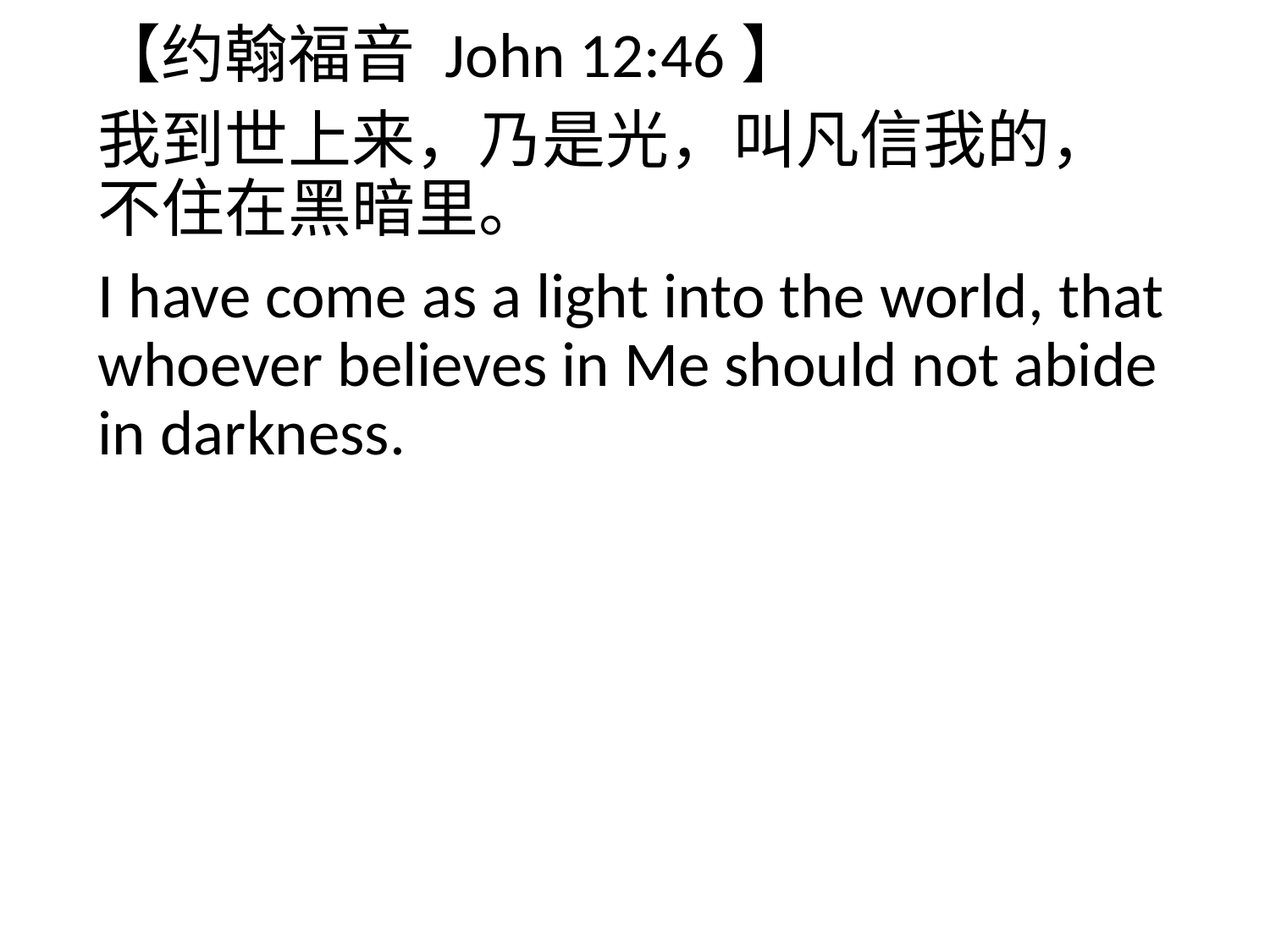

【约翰福音 John 12:46】
我到世上来，乃是光，叫凡信我的，不住在黑暗里。
I have come as a light into the world, that whoever believes in Me should not abide in darkness.